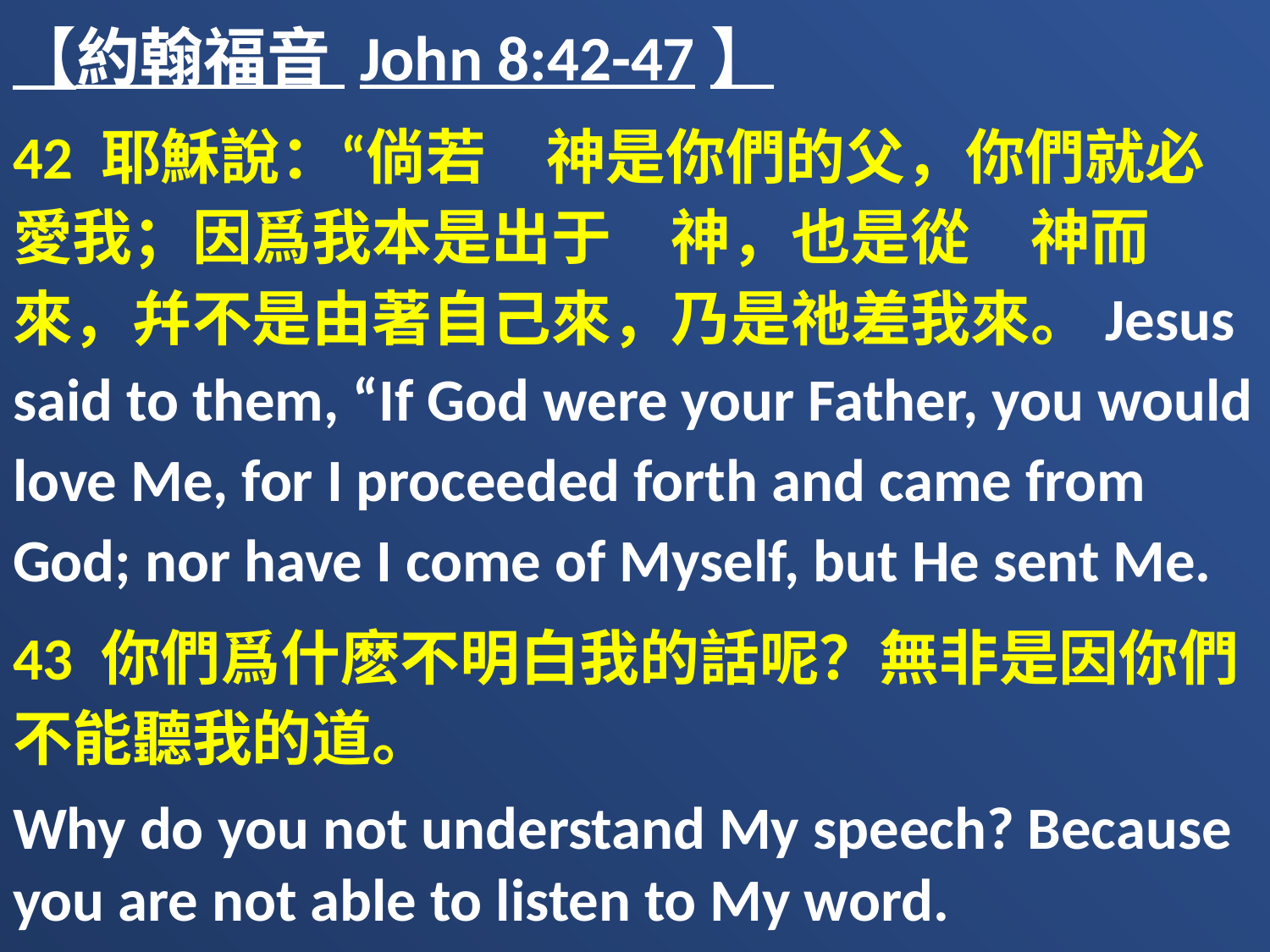

【約翰福音 John 8:42-47】
42 耶穌說：“倘若　神是你們的父，你們就必愛我；因爲我本是出于　神，也是從　神而來，幷不是由著自己來，乃是祂差我來。Jesus said to them, “If God were your Father, you would love Me, for I proceeded forth and came from God; nor have I come of Myself, but He sent Me.
43 你們爲什麽不明白我的話呢？無非是因你們不能聽我的道。
Why do you not understand My speech? Because you are not able to listen to My word.